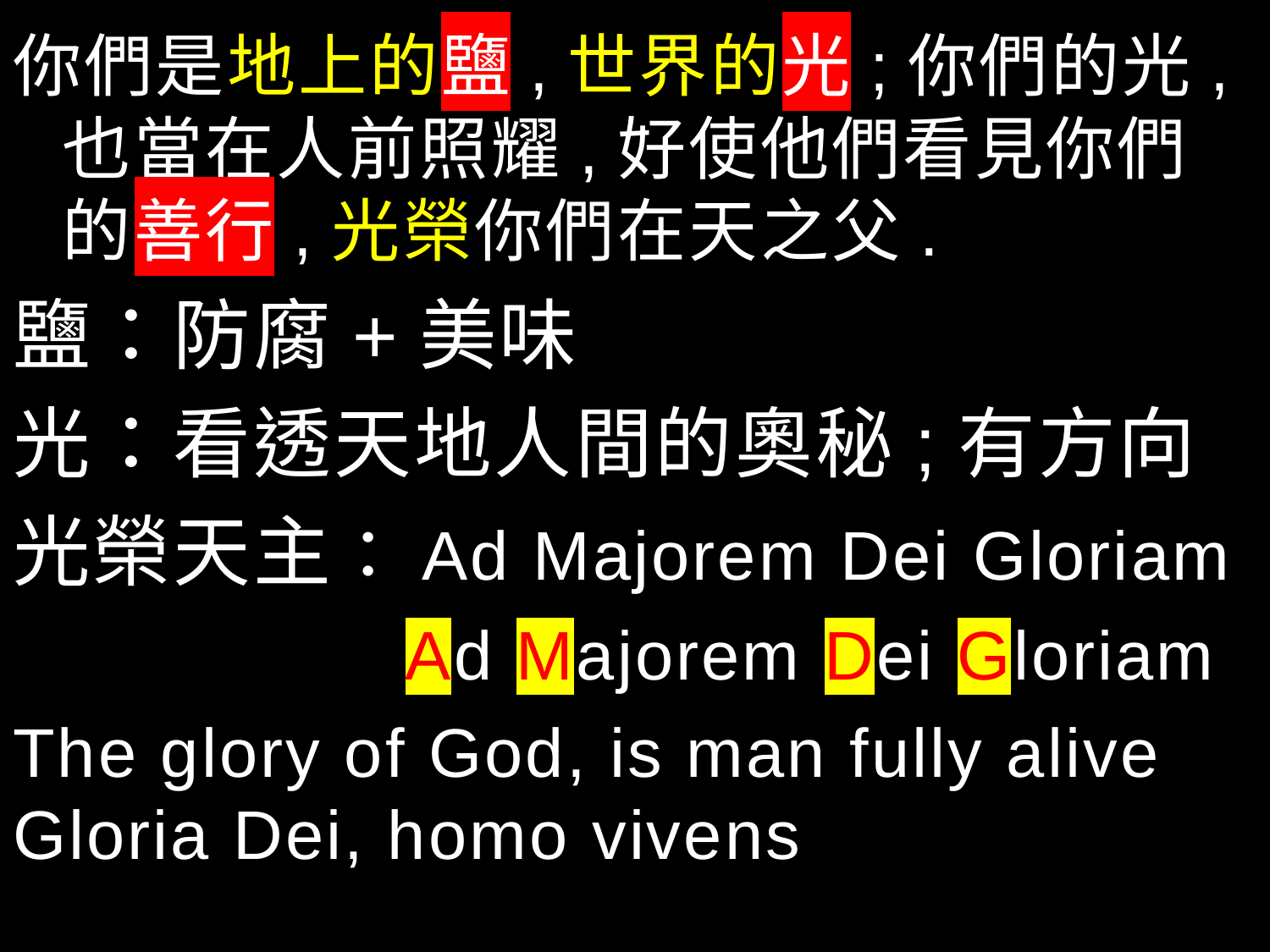

你們是地上的鹽,世界的光;你們的光,也當在人前照耀,好使他們看見你們的善行,光榮你們在天之父.
鹽：防腐+美味
光：看透天地人間的奧秘;有方向
光榮天主：Ad Majorem Dei Gloriam
                  Ad Majorem Dei Gloriam
The glory of God, is man fully alive
Gloria Dei, homo vivens